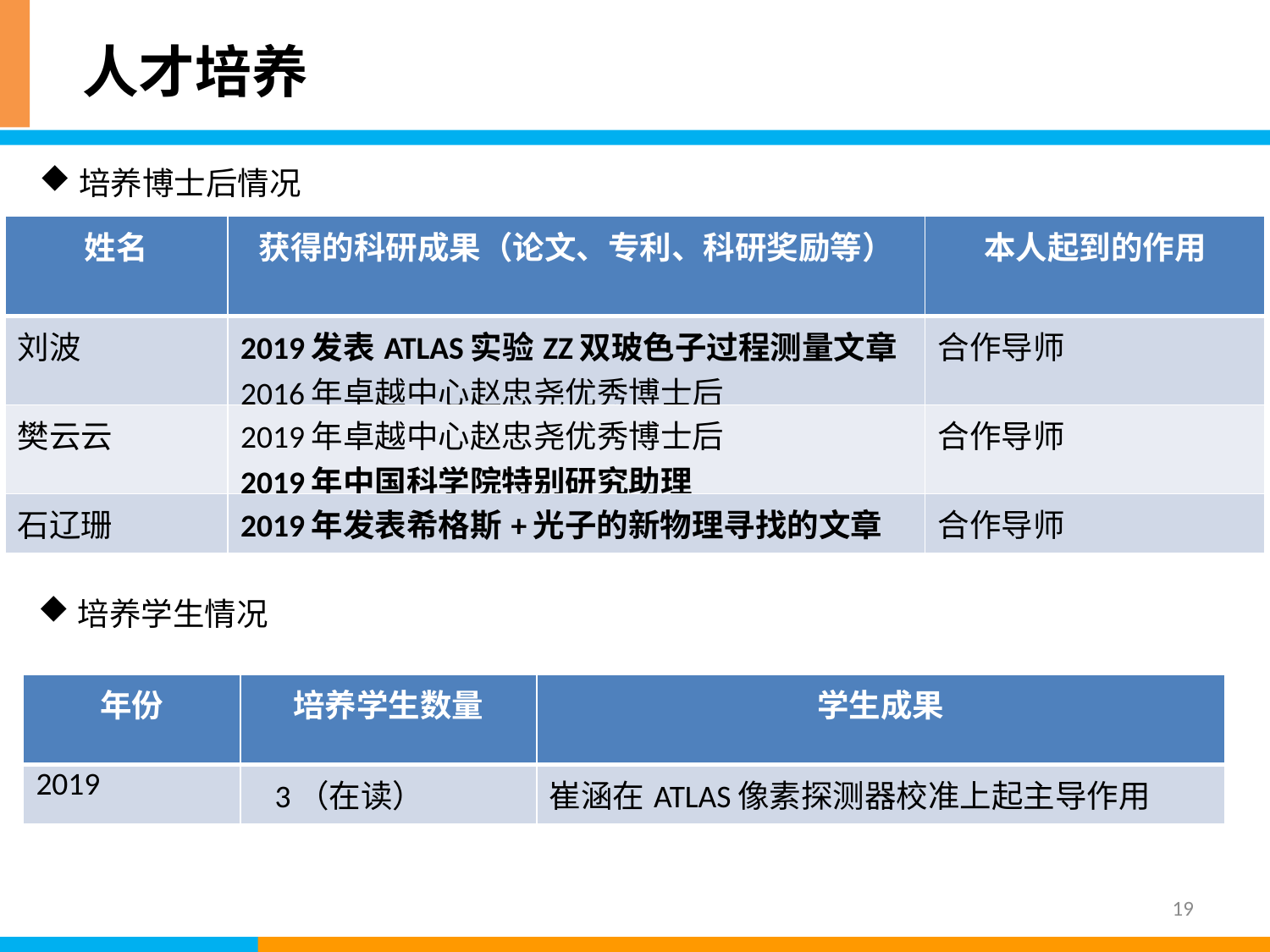

# 人才培养
培养博士后情况
| 姓名 | 获得的科研成果（论文、专利、科研奖励等） | 本人起到的作用 |
| --- | --- | --- |
| 刘波 | 2019发表ATLAS实验ZZ双玻色子过程测量文章 2016年卓越中心赵忠尧优秀博士后 | 合作导师 |
| 樊云云 | 2019年卓越中心赵忠尧优秀博士后 2019年中国科学院特别研究助理 | 合作导师 |
| 石辽珊 | 2019年发表希格斯+光子的新物理寻找的文章 | 合作导师 |
培养青年人才的情况
培养学生情况
| 年份 | 培养学生数量 | 学生成果 |
| --- | --- | --- |
| 2019 | 3（在读） | 崔涵在ATLAS像素探测器校准上起主导作用 |
19